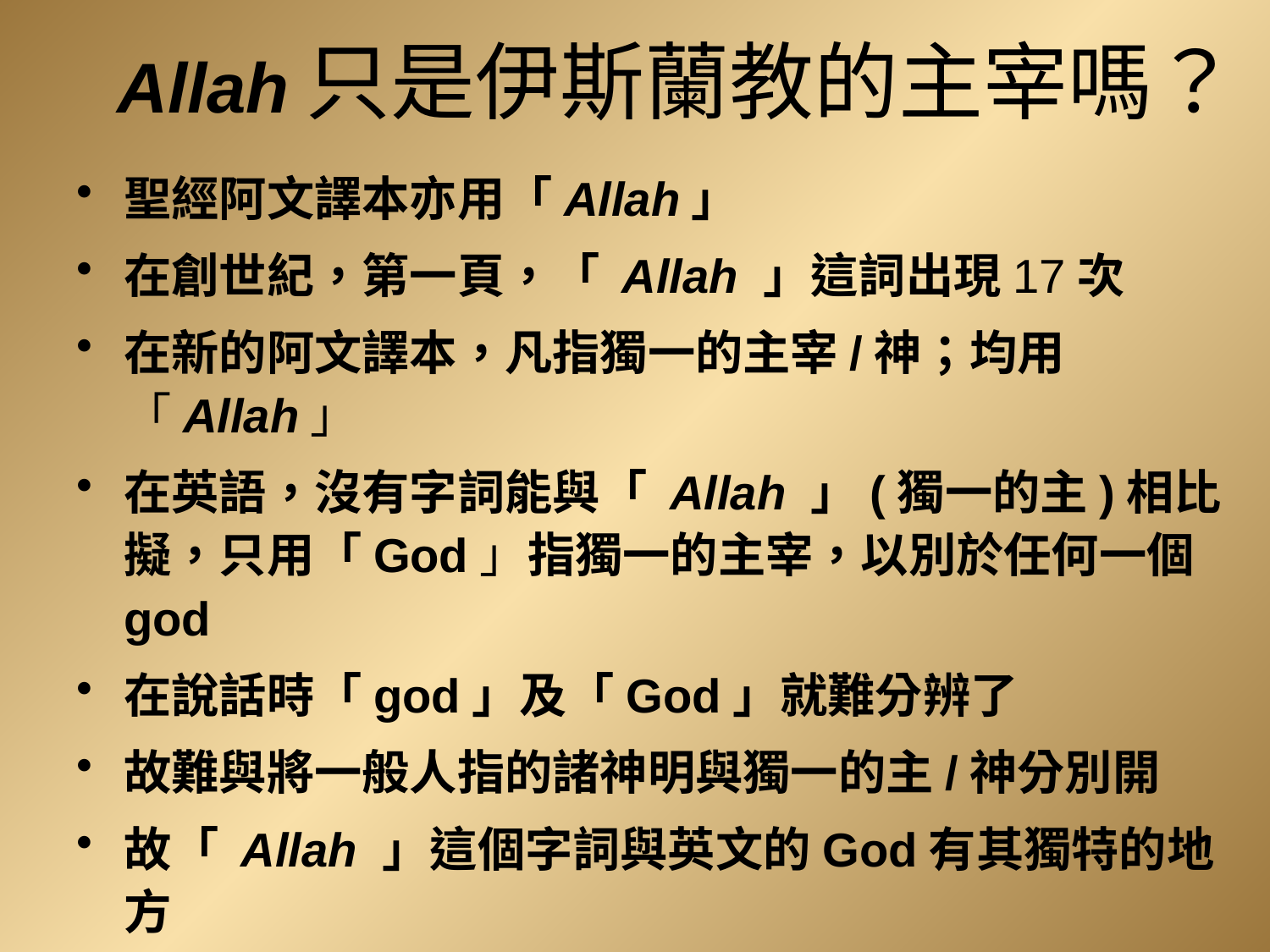

# Allah只是伊斯蘭教的主宰嗎？
聖經阿文譯本亦用「Allah」
在創世紀，第一頁，「 Allah 」這詞出現17次
在新的阿文譯本，凡指獨一的主宰/神；均用「Allah」
在英語，沒有字詞能與「 Allah 」(獨一的主)相比擬，只用「God」指獨一的主宰，以別於任何一個god
在說話時「god」及「God」就難分辨了
故難與將一般人指的諸神明與獨一的主/神分別開
故「 Allah 」這個字詞與英文的God有其獨特的地方